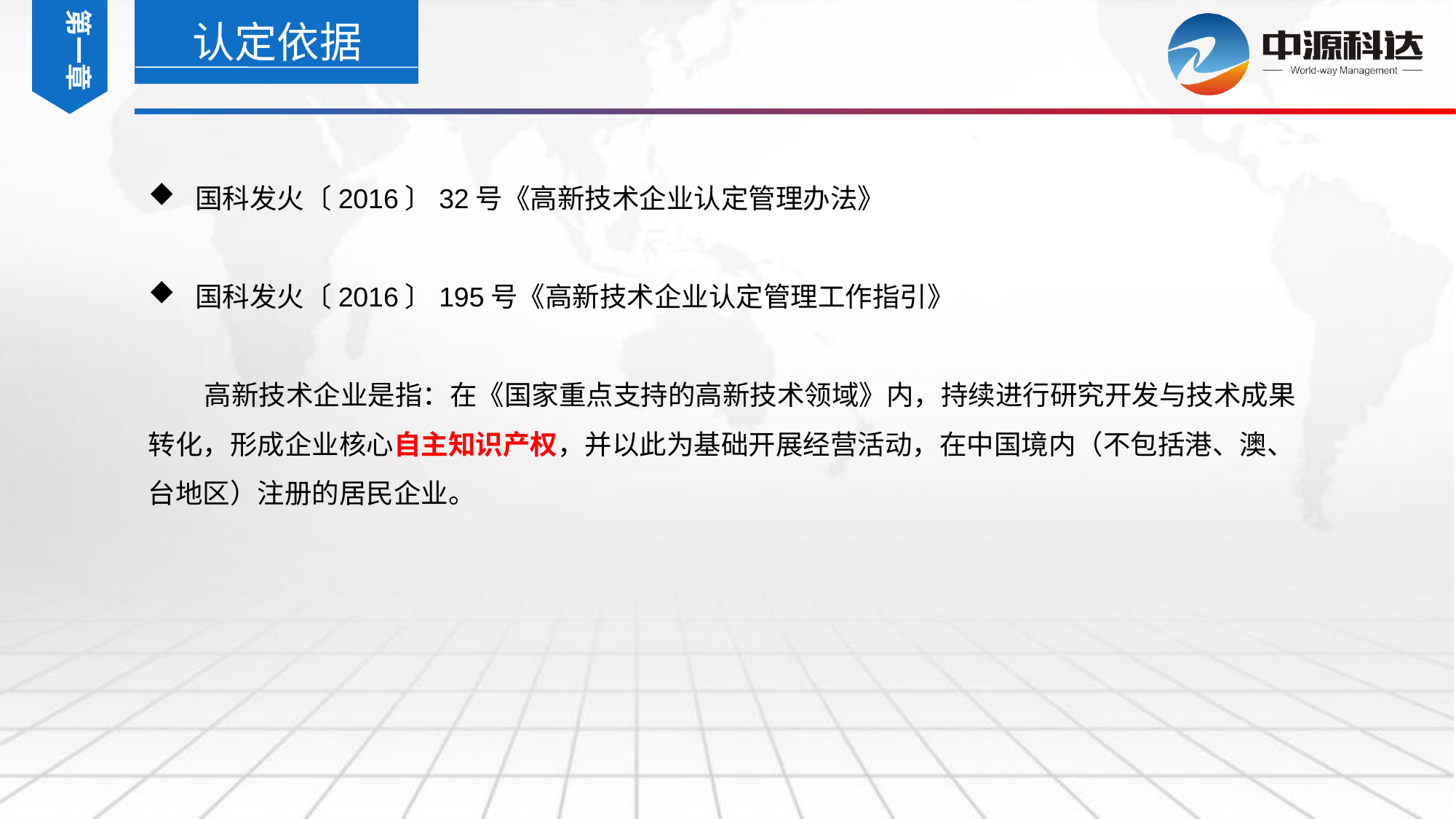

第一章
认定依据
 国科发火〔2016〕32号《高新技术企业认定管理办法》

 国科发火〔2016〕195号《高新技术企业认定管理工作指引》

        高新技术企业是指：在《国家重点支持的高新技术领域》内，持续进行研究开发与技术成果转化，形成企业核心自主知识产权，并以此为基础开展经营活动，在中国境内（不包括港、澳、台地区）注册的居民企业。